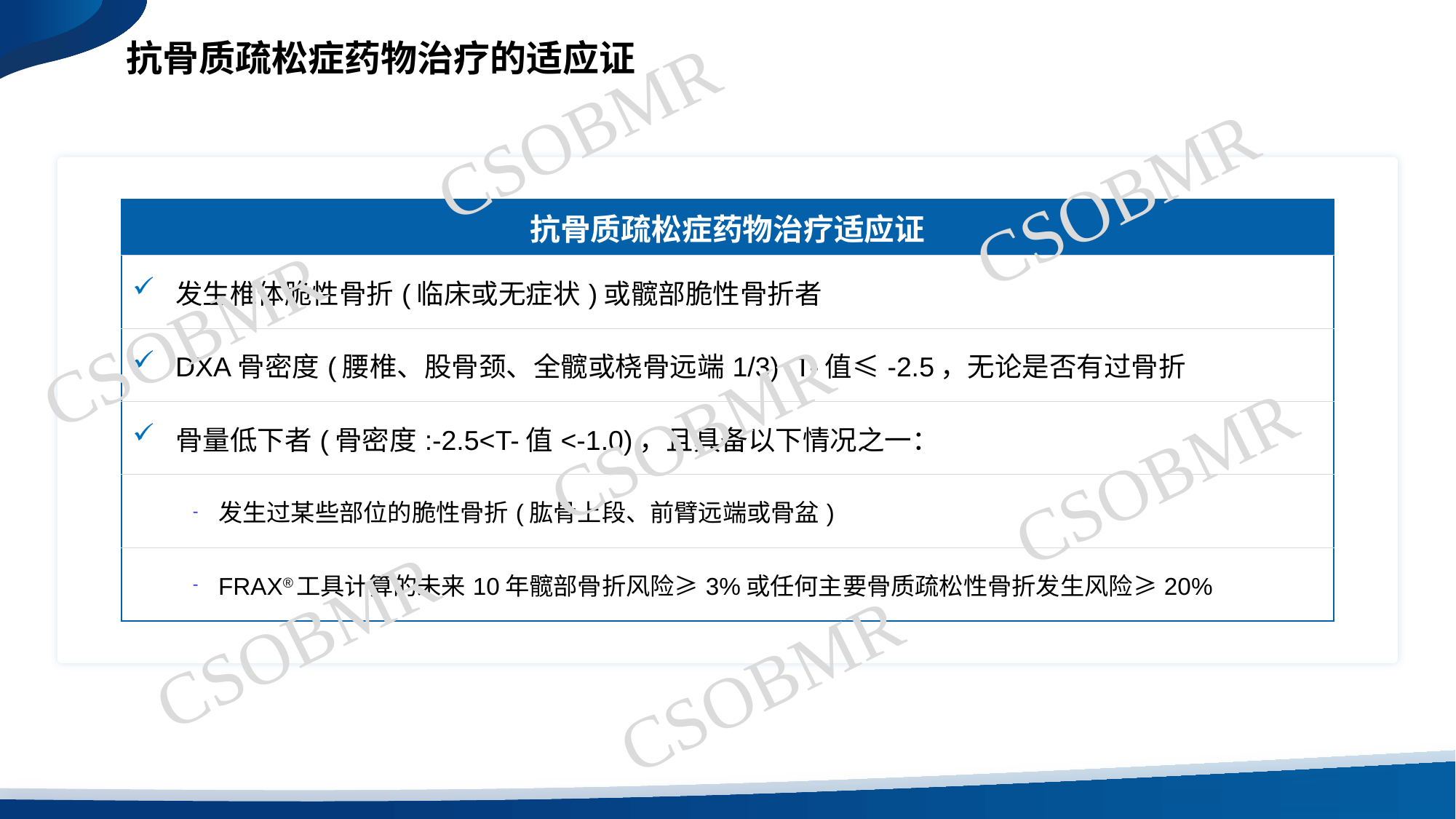

抗骨质疏松症药物治疗的适应证
CSOBMR
CSOBMR

| 抗骨质疏松症药物治疗适应证 |
| --- |
| 发生椎体脆性骨折(临床或无症状)或髋部脆性骨折者 |
| DXA骨密度(腰椎、股骨颈、全髋或桡骨远端1/3) T-值≤-2.5，无论是否有过骨折 |
| 骨量低下者(骨密度:-2.5<T-值<-1.0)，且具备以下情况之一： |
| 发生过某些部位的脆性骨折(肱骨上段、前臂远端或骨盆) |
| FRAX®工具计算的未来10年髋部骨折风险≥3%或任何主要骨质疏松性骨折发生风险≥20% |
CSOBMR
CSOBMR
CSOBMR
CSOBMR
CSOBMR